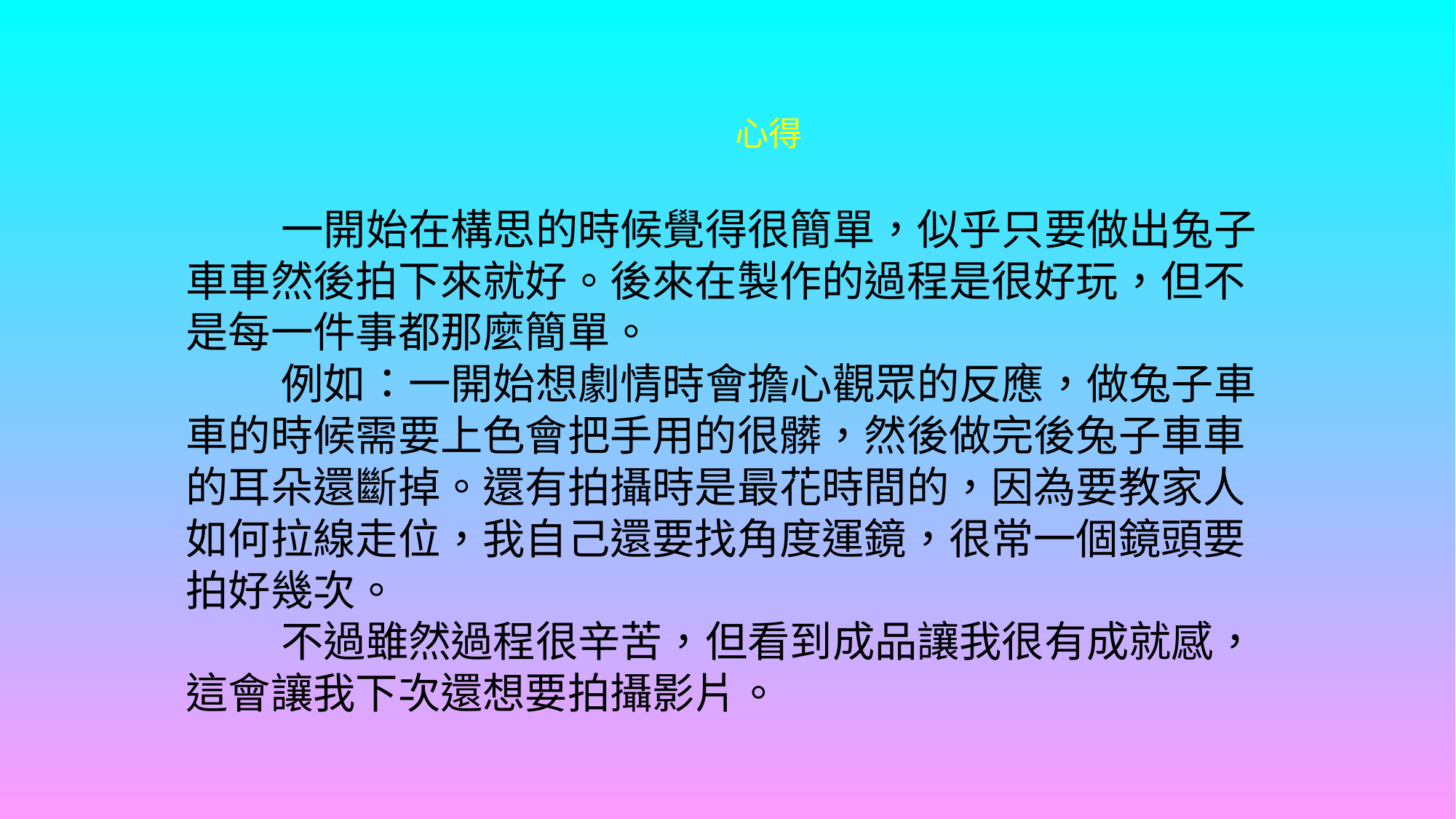

# 心得
    一開始在構思的時候覺得很簡單，似乎只要做出兔子車車然後拍下來就好。後來在製作的過程是很好玩，但不是每一件事都那麼簡單。
    例如：一開始想劇情時會擔心觀眾的反應，做兔子車車的時候需要上色會把手用的很髒，然後做完後兔子車車的耳朵還斷掉。還有拍攝時是最花時間的，因為要教家人如何拉線走位，我自己還要找角度運鏡，很常一個鏡頭要拍好幾次。
    不過雖然過程很辛苦，但看到成品讓我很有成就感，這會讓我下次還想要拍攝影片。